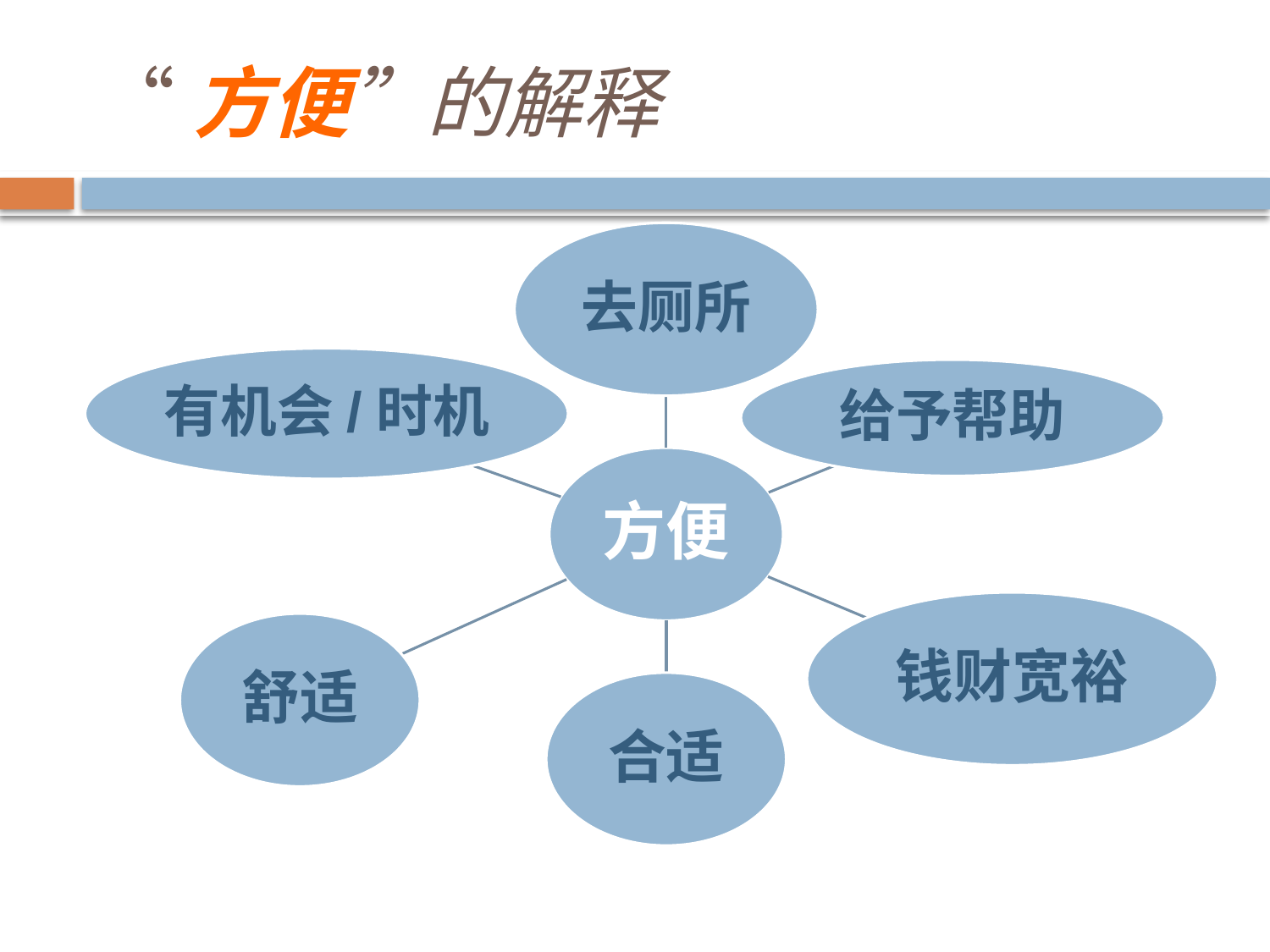

# “方便”的解释
方便

去厕所

给予帮助

钱财宽裕

合适

舒适

有机会/时机